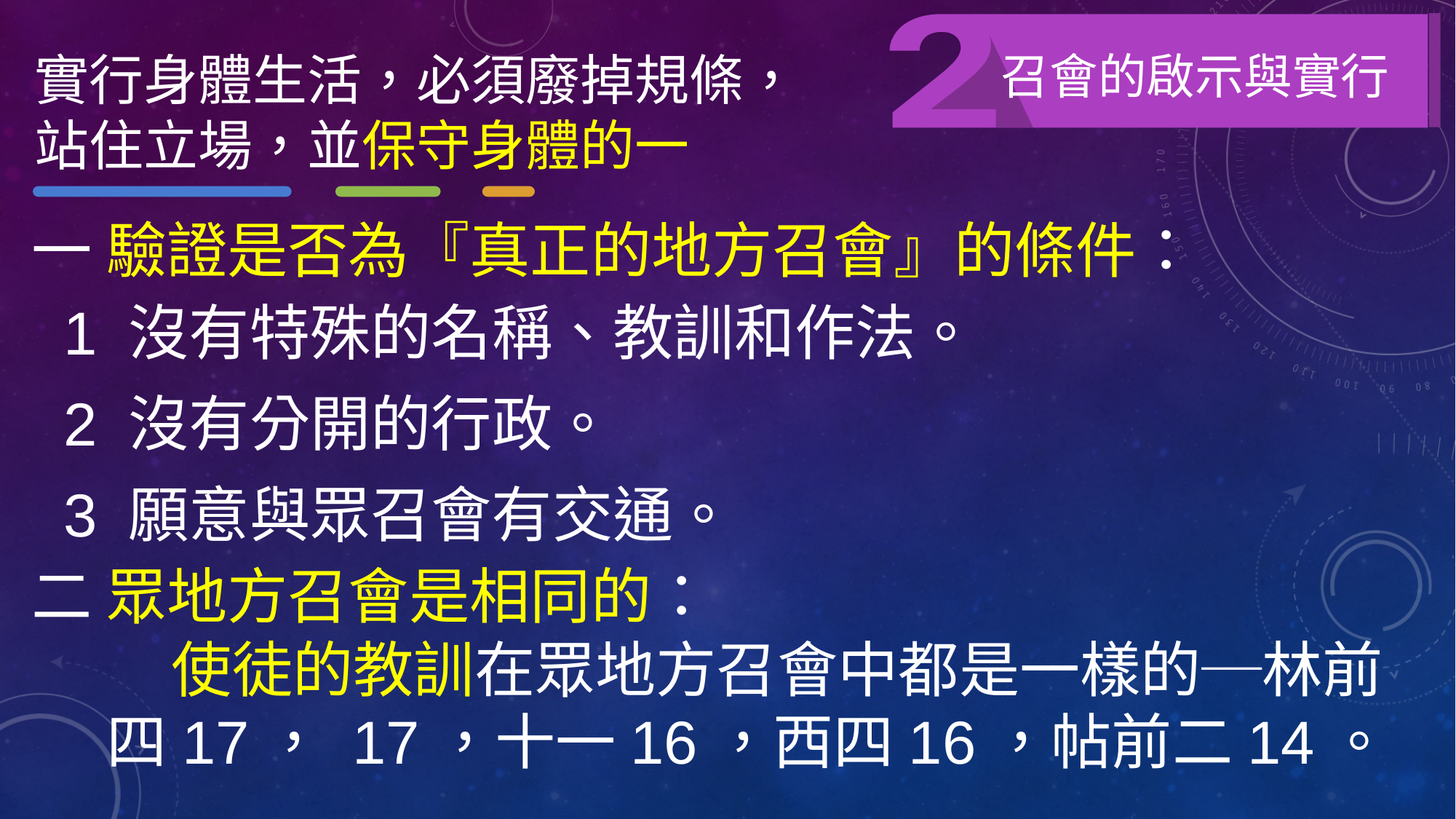

召會的啟示與實行
實行身體生活，必須廢掉規條，站住立場，並保守身體的一

一 驗證是否為『真正的地方召會』的條件：
1 沒有特殊的名稱、教訓和作法。
2 沒有分開的行政。
3 願意與眾召會有交通。
二 眾地方召會是相同的：
使徒的教訓在眾地方召會中都是一樣的─林前四17， 17，十一16，西四16，帖前二14。